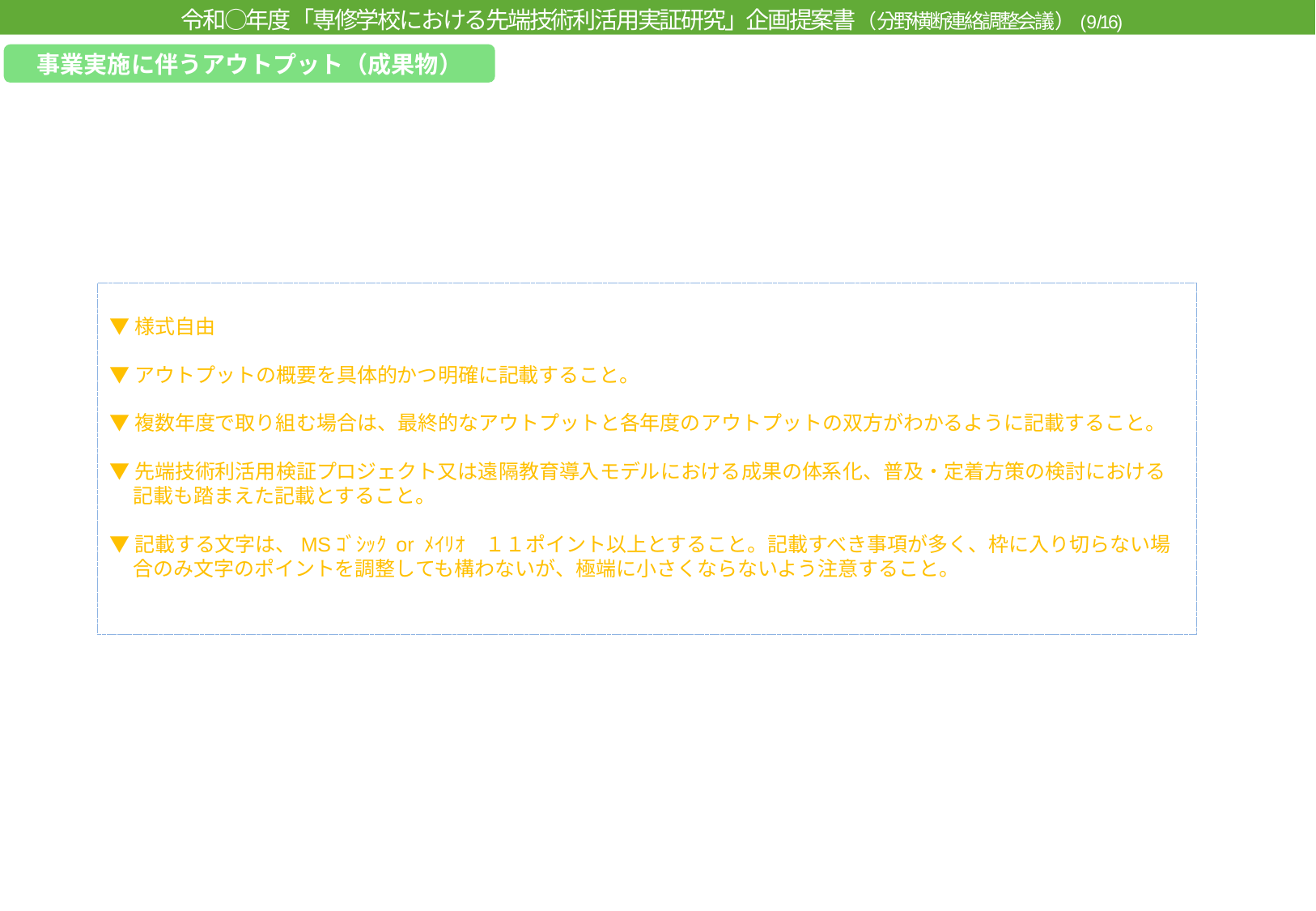

令和○年度「専修学校における先端技術利活用実証研究」企画提案書（分野横断連絡調整会議）(9/16)
事業実施に伴うアウトプット（成果物）

▼様式自由

▼アウトプットの概要を具体的かつ明確に記載すること。

▼複数年度で取り組む場合は、最終的なアウトプットと各年度のアウトプットの双方がわかるように記載すること。

▼先端技術利活用検証プロジェクト又は遠隔教育導入モデルにおける成果の体系化、普及・定着方策の検討における記載も踏まえた記載とすること。

▼記載する文字は、MSｺﾞｼｯｸ or ﾒｲﾘｵ　１１ポイント以上とすること。記載すべき事項が多く、枠に入り切らない場合のみ文字のポイントを調整しても構わないが、極端に小さくならないよう注意すること。